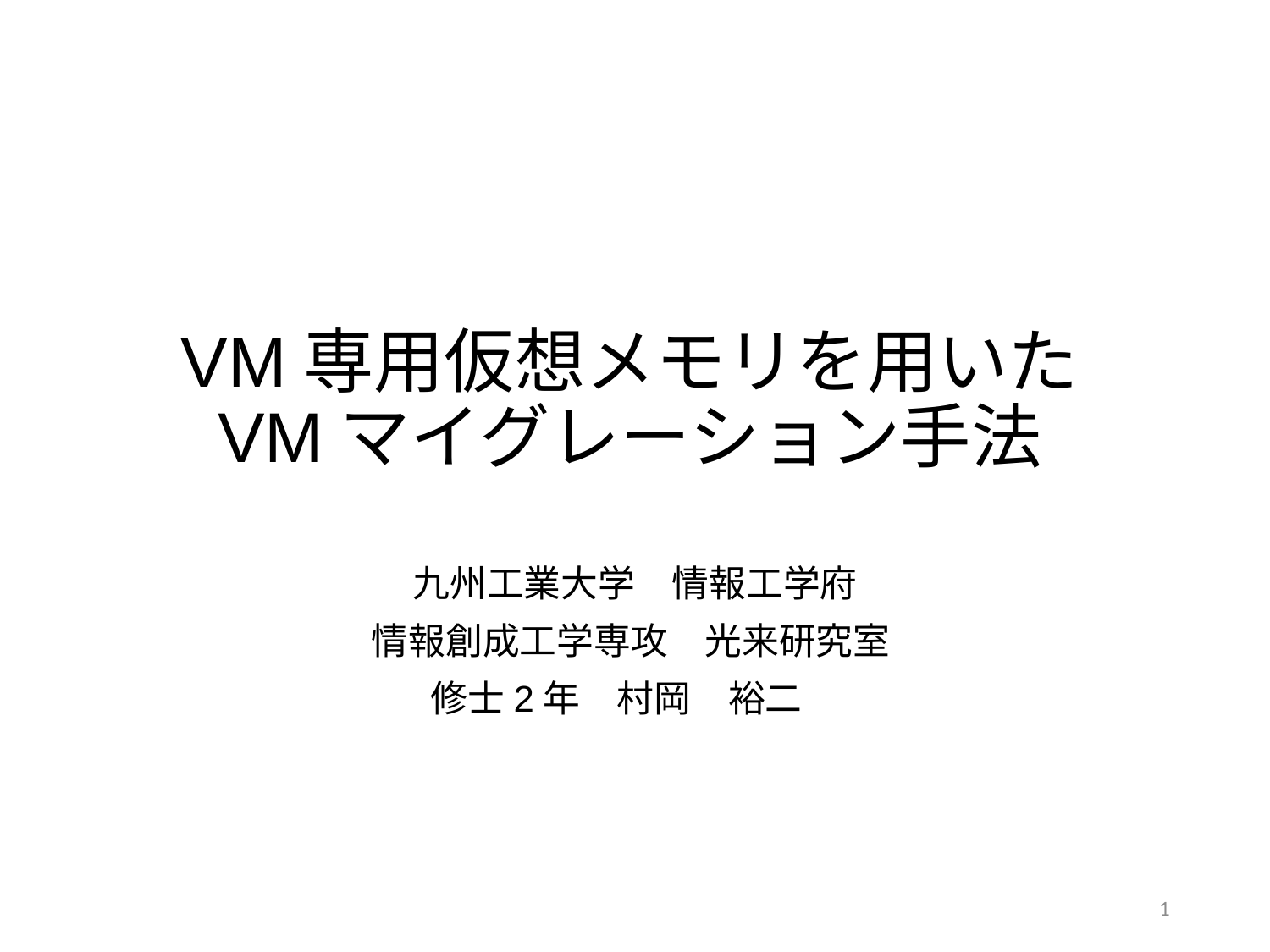

# VM専用仮想メモリを用いた VMマイグレーション手法
九州工業大学　情報工学府
情報創成工学専攻　光来研究室
修士2年　村岡　裕二
1